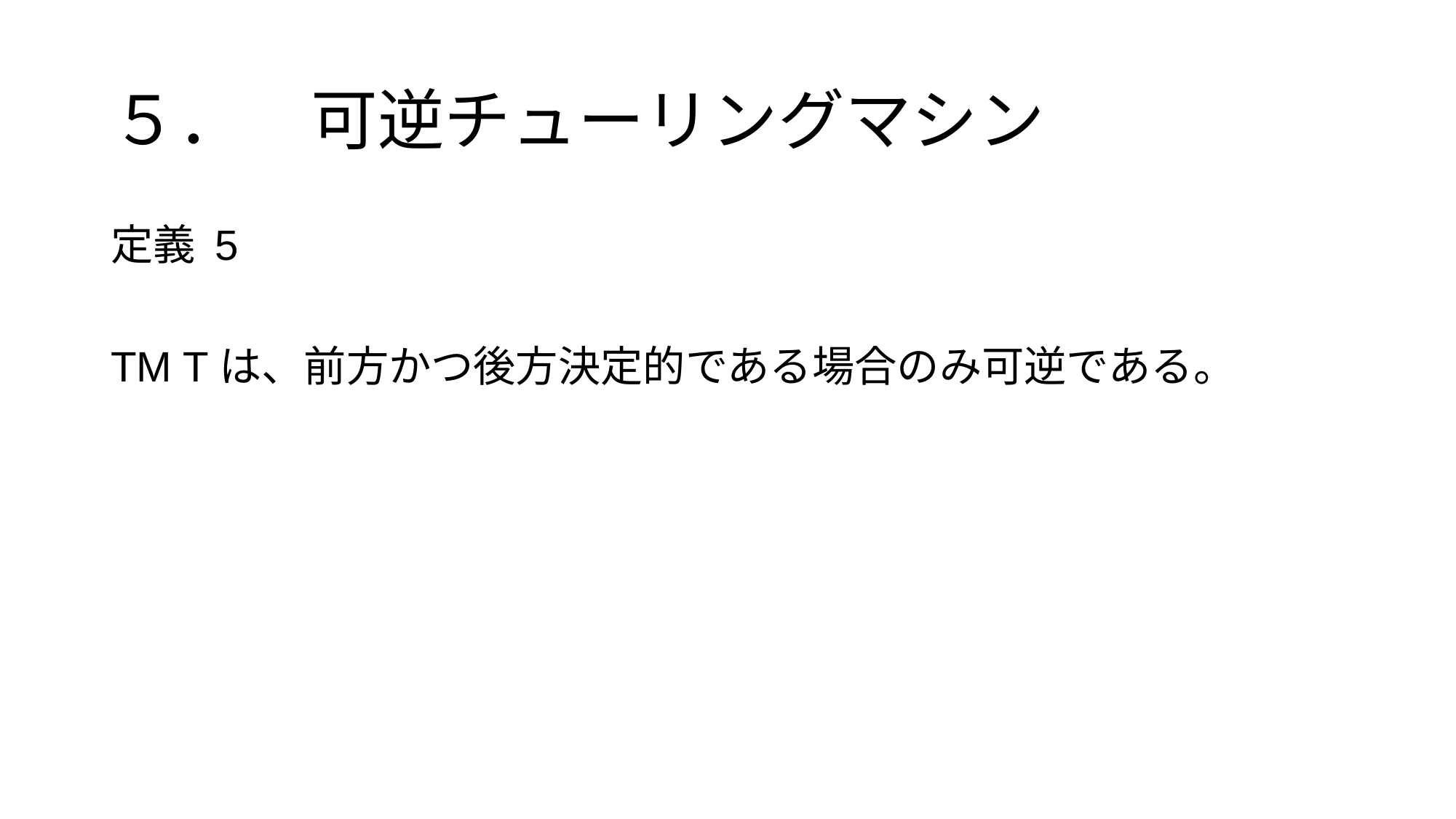

# ５．　可逆チューリングマシン
定義 5

TM Tは、前方かつ後方決定的である場合のみ可逆である。